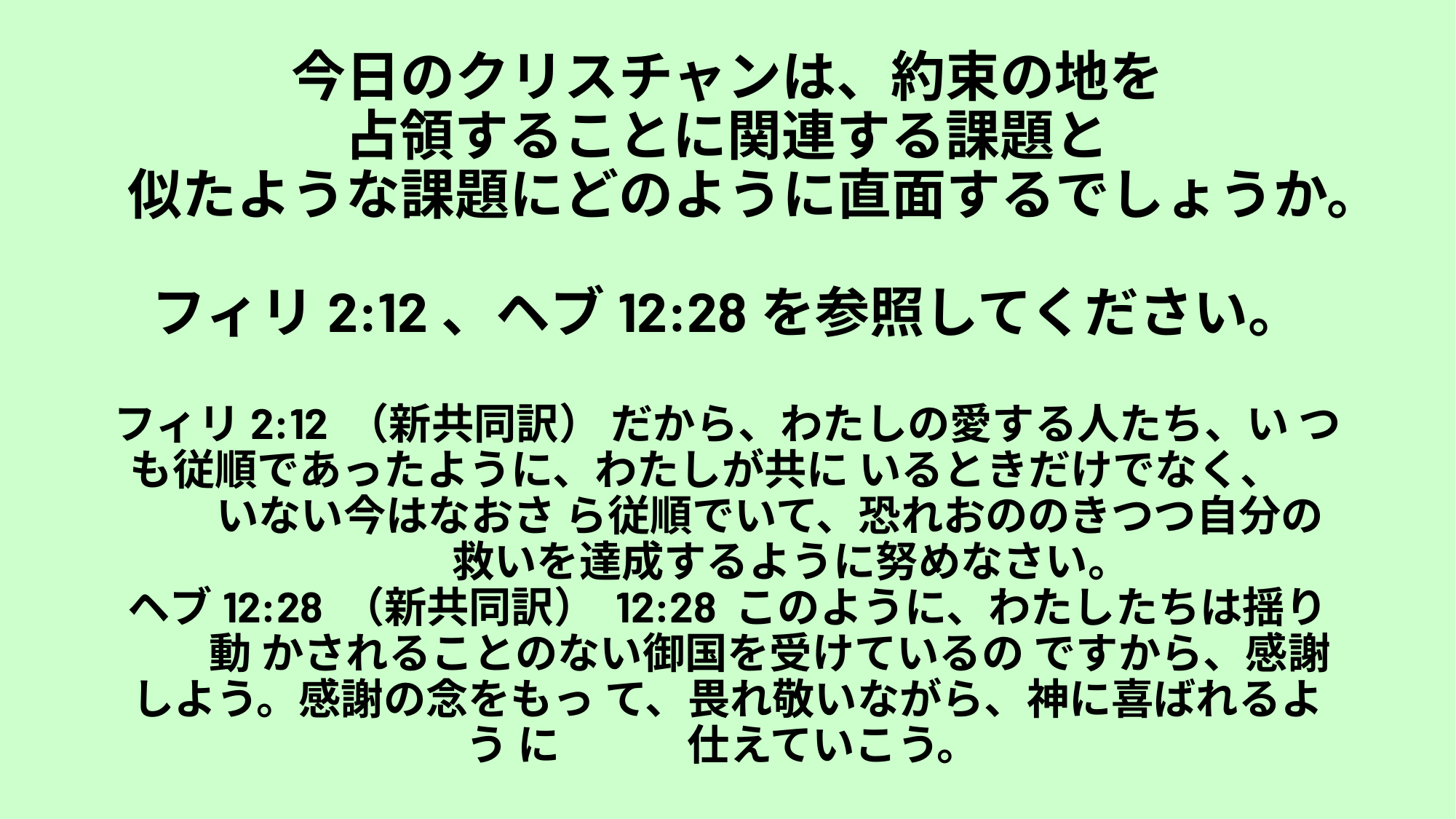

# 今日のクリスチャンは、約束の地を 占領することに関連する課題と 似たような課題にどのように直面するでしょうか。 フィリ2:12、ヘブ12:28を参照してください。 フィリ2:12 （新共同訳） だから、わたしの愛する人たち、い つも従順であったように、わたしが共に いるときだけでなく、　　　いない今はなおさ ら従順でいて、恐れおののきつつ自分の 　　　救いを達成するように努めなさい。 ヘブ12:28 （新共同訳） 12:28 このように、わたしたちは揺り　　動 かされることのない御国を受けているの ですから、感謝しよう。感謝の念をもっ て、畏れ敬いながら、神に喜ばれるよう に　　　仕えていこう。